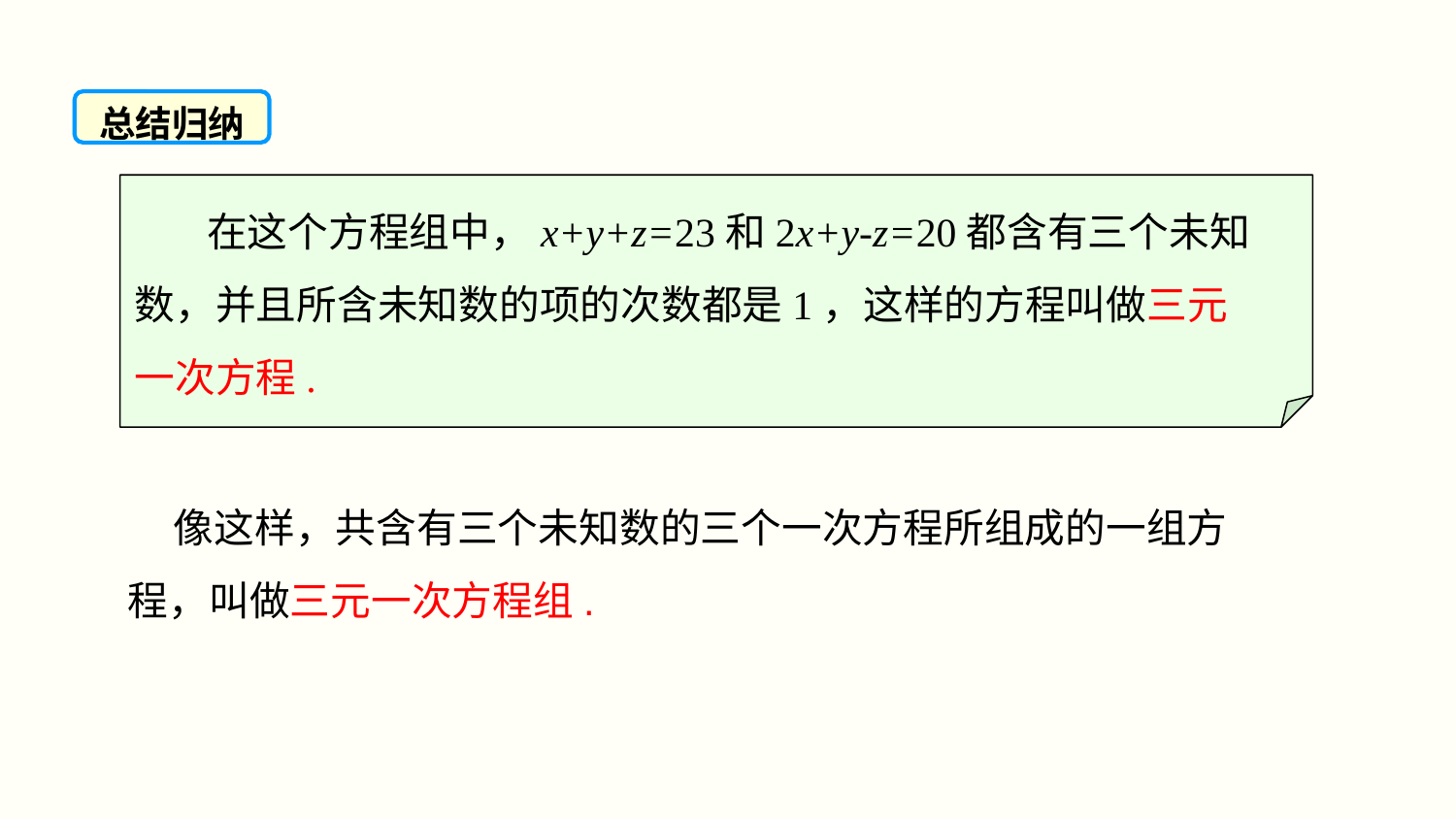

总结归纳

       在这个方程组中，x+y+z=23和2x+y-z=20都含有三个未知数，并且所含未知数的项的次数都是1，这样的方程叫做三元一次方程.
    像这样，共含有三个未知数的三个一次方程所组成的一组方程，叫做三元一次方程组.